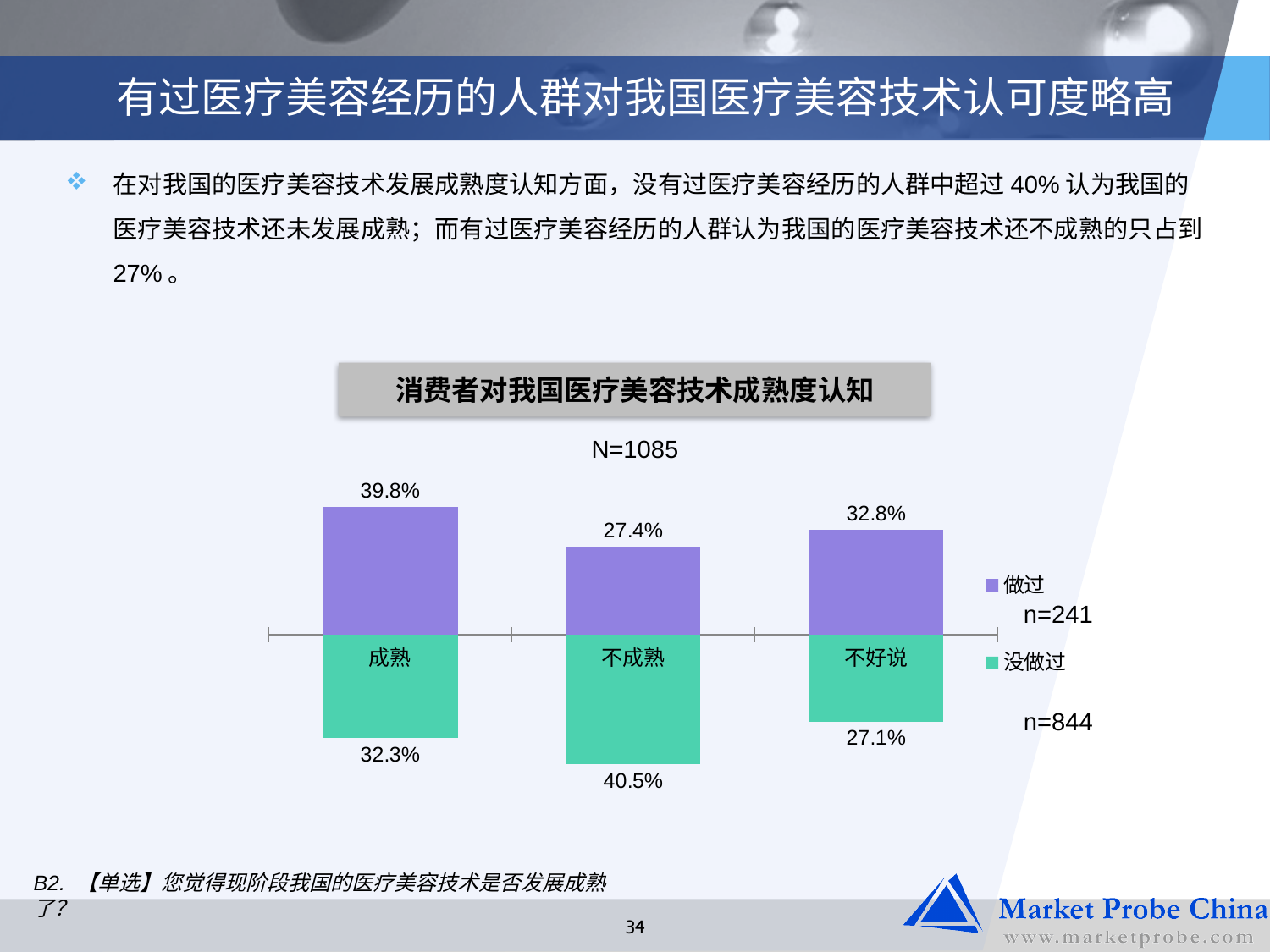

# 有过医疗美容经历的人群对我国医疗美容技术认可度略高
在对我国的医疗美容技术发展成熟度认知方面，没有过医疗美容经历的人群中超过40%认为我国的医疗美容技术还未发展成熟；而有过医疗美容经历的人群认为我国的医疗美容技术还不成熟的只占到27%。
消费者对我国医疗美容技术成熟度认知
N=1085

### Chart

| Category | 做过 | 没做过 |
|---|---|---|
| 成熟 | 0.39834024896265585 | 0.32345971563981063 |
| 不成熟 | 0.2738589211618259 | 0.4052132701421801 |
| 不好说 | 0.3278008298755189 | 0.2713270142180095 |
n=241
n=844
B2. 【单选】您觉得现阶段我国的医疗美容技术是否发展成熟了？
34